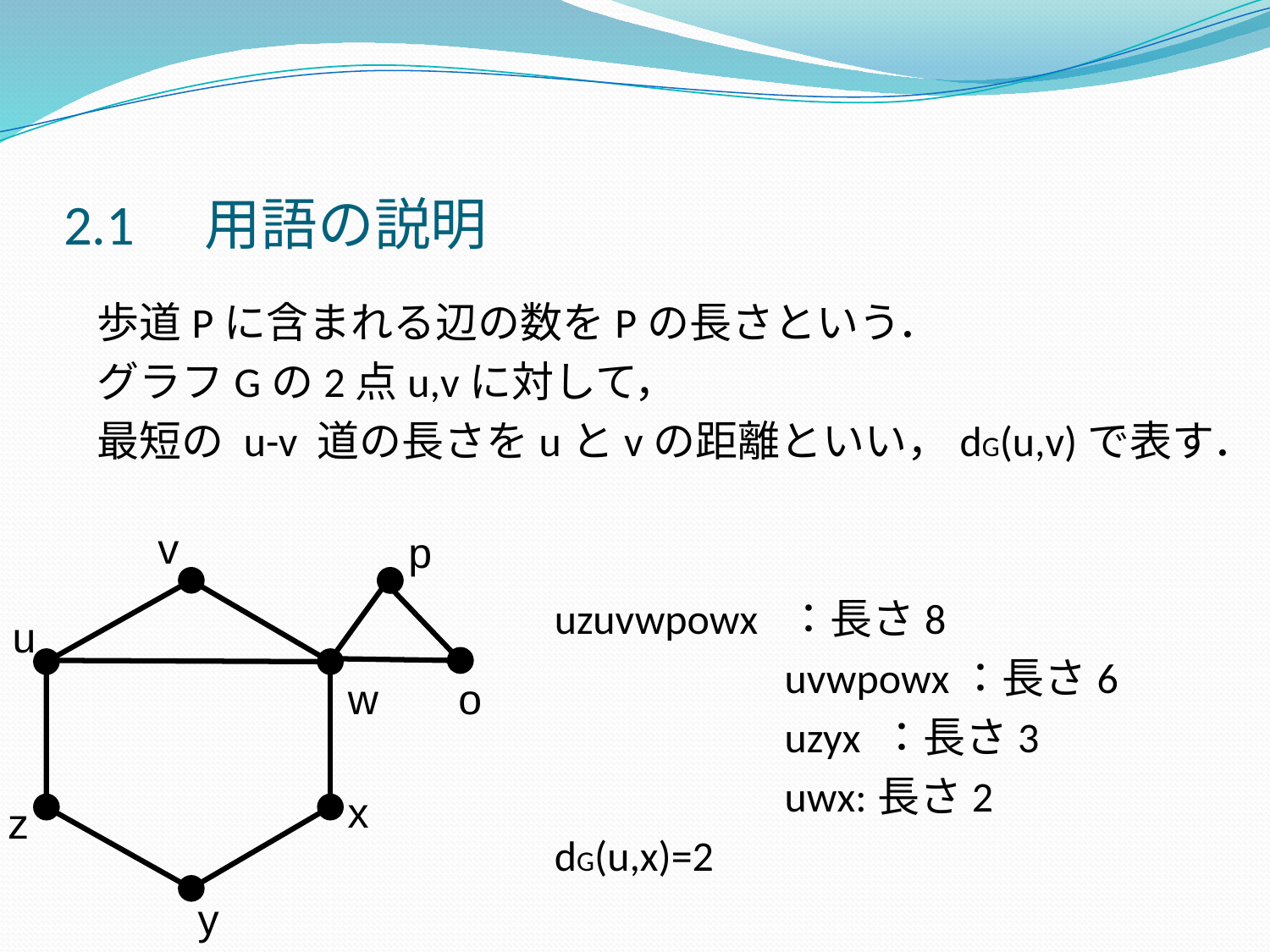

# 2.1　用語の説明

歩道Pに含まれる辺の数をPの長さという．
グラフGの2点u,vに対して，
最短の u-v 道の長さをuとvの距離といい，dG(u,v)で表す．

                                                uzuvwpowx  ：長さ8
　　　　　　　　　　　　　　　　uvwpowx：長さ6
　　　　　　　　　　　　　　　　uzyx ：長さ3
　　　　　　　　　　　　　　　　uwx:長さ2
                                                dG(u,x)=2
v
p

u
w
o
x
z
y